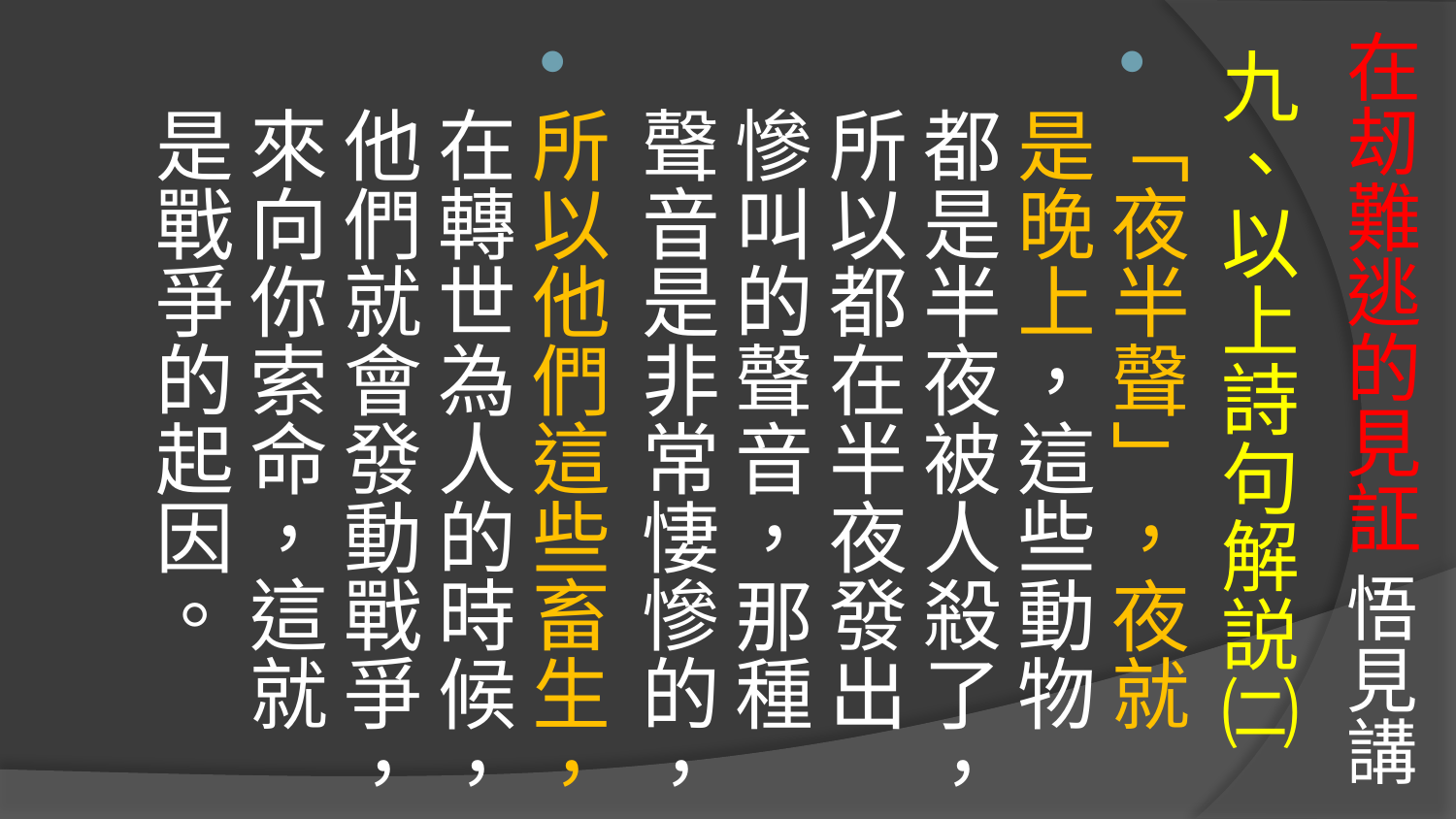

# 在刼難逃的見証 悟見講
九、以上詩句解説㈡
「夜半聲」，夜就是晚上，這些動物都是半夜被人殺了，所以都在半夜發出慘叫的聲音，那種聲音是非常悽慘的，
所以他們這些畜生，在轉世為人的時候，他們就會發動戰爭，來向你索命，這就是戰爭的起因。